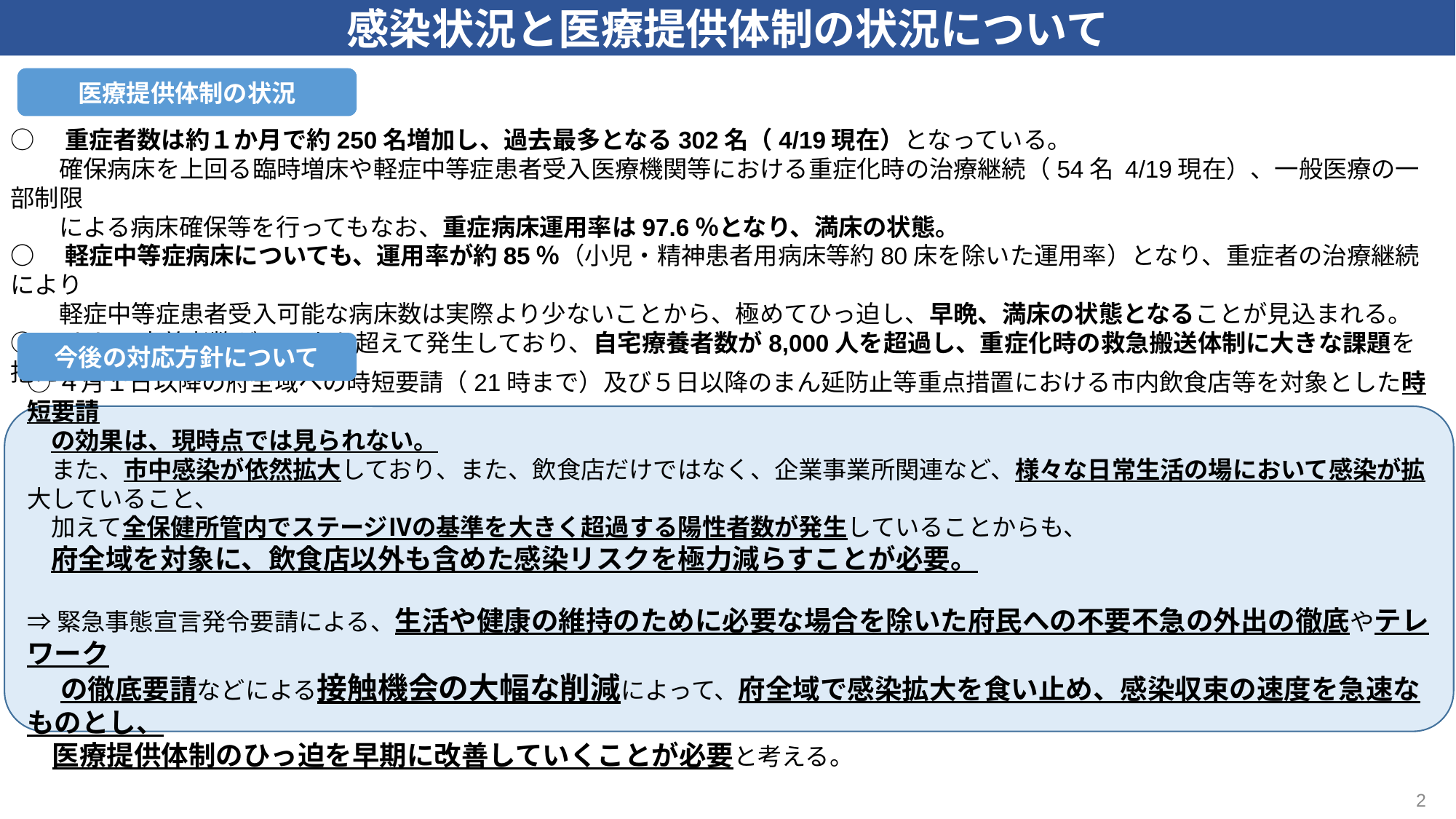

感染状況と医療提供体制の状況について

○　重症者数は約１か月で約250名増加し、過去最多となる302名（4/19現在）となっている。
　　確保病床を上回る臨時増床や軽症中等症患者受入医療機関等における重症化時の治療継続（54名 4/19現在）、一般医療の一部制限
　　による病床確保等を行ってもなお、重症病床運用率は97.6％となり、満床の状態。
○　軽症中等症病床についても、運用率が約85％（小児・精神患者用病床等約80床を除いた運用率）となり、重症者の治療継続により
　　軽症中等症患者受入可能な病床数は実際より少ないことから、極めてひっ迫し、早晩、満床の状態となることが見込まれる。
○　また、療養者数が１万人を超えて発生しており、自宅療養者数が8,000人を超過し、重症化時の救急搬送体制に大きな課題を抱える恐れ。
医療提供体制の状況
今後の対応方針について
○４月１日以降の府全域への時短要請（21時まで）及び５日以降のまん延防止等重点措置における市内飲食店等を対象とした時短要請
　の効果は、現時点では見られない。
　また、市中感染が依然拡大しており、また、飲食店だけではなく、企業事業所関連など、様々な日常生活の場において感染が拡大していること、
　加えて全保健所管内でステージⅣの基準を大きく超過する陽性者数が発生していることからも、
　府全域を対象に、飲食店以外も含めた感染リスクを極力減らすことが必要。

⇒緊急事態宣言発令要請による、生活や健康の維持のために必要な場合を除いた府民への不要不急の外出の徹底やテレワーク
　 の徹底要請などによる接触機会の大幅な削減によって、府全域で感染拡大を食い止め、感染収束の速度を急速なものとし、
   医療提供体制のひっ迫を早期に改善していくことが必要と考える。
2